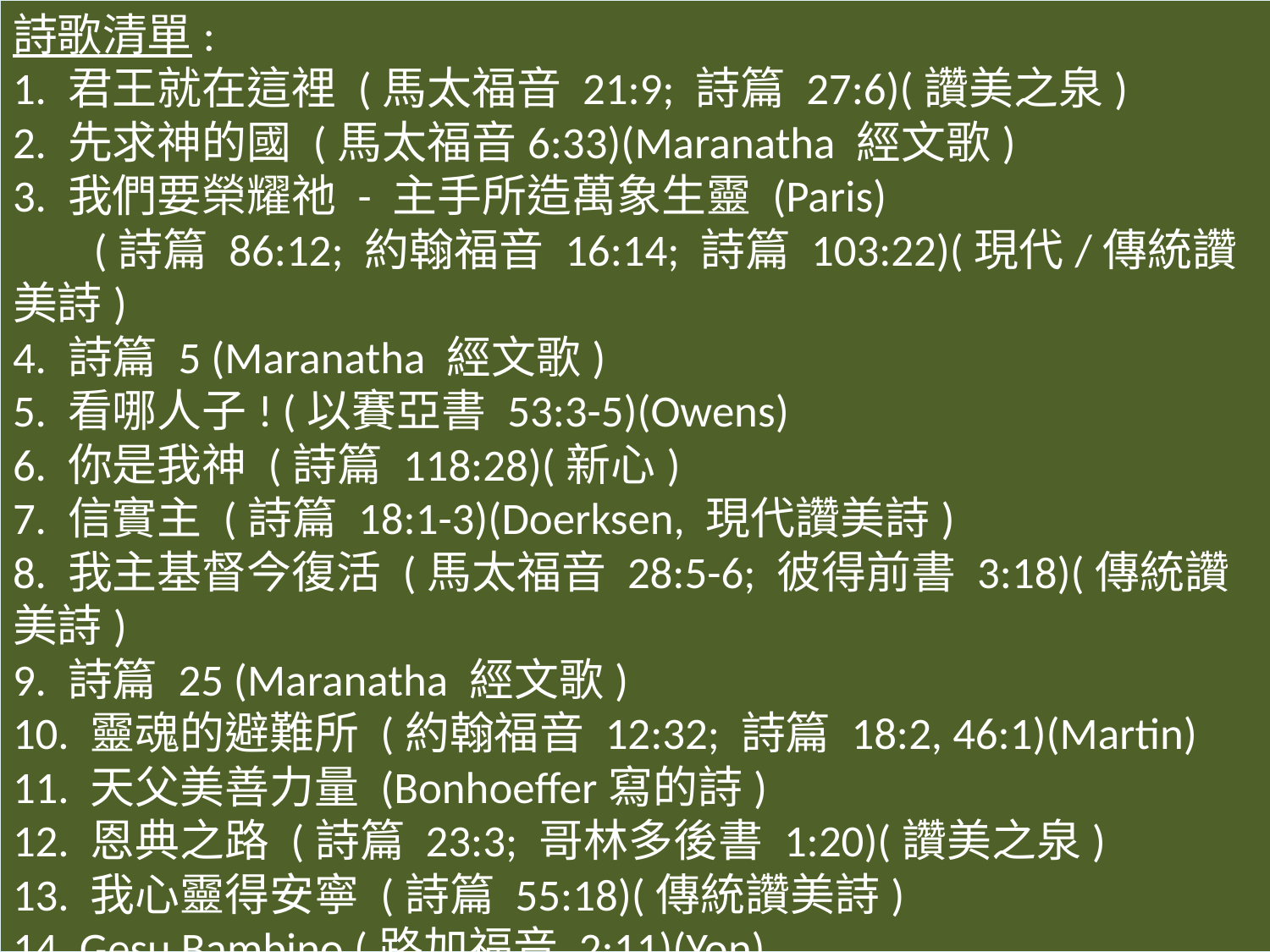

# 詩歌清單: 1. 君王就在這裡 (馬太福音 21:9; 詩篇 27:6)(讚美之泉) 2. 先求神的國 (馬太福音6:33)(Maranatha 經文歌) 3. 我們要榮耀祂 - 主手所造萬象生靈 (Paris) (詩篇 86:12; 約翰福音 16:14; 詩篇 103:22)(現代/傳統讚美詩) 4. 詩篇 5 (Maranatha 經文歌) 5. 看哪人子! (以賽亞書 53:3-5)(Owens) 6. 你是我神 (詩篇 118:28)(新心) 7. 信實主 (詩篇 18:1-3)(Doerksen, 現代讚美詩) 8. 我主基督今復活 (馬太福音 28:5-6; 彼得前書 3:18)(傳統讚美詩) 9. 詩篇 25 (Maranatha 經文歌) 10. 靈魂的避難所 (約翰福音 12:32; 詩篇 18:2, 46:1)(Martin) 11. 天父美善力量 (Bonhoeffer寫的詩) 12. 恩典之路 (詩篇 23:3; 哥林多後書 1:20)(讚美之泉) 13. 我心靈得安寧 (詩篇 55:18)(傳統讚美詩) 14. Gesu Bambino (路加福音 2:11)(Yon) 15. 一切光明美麗物 (詩篇 104:24-25)(傳統讚美詩)